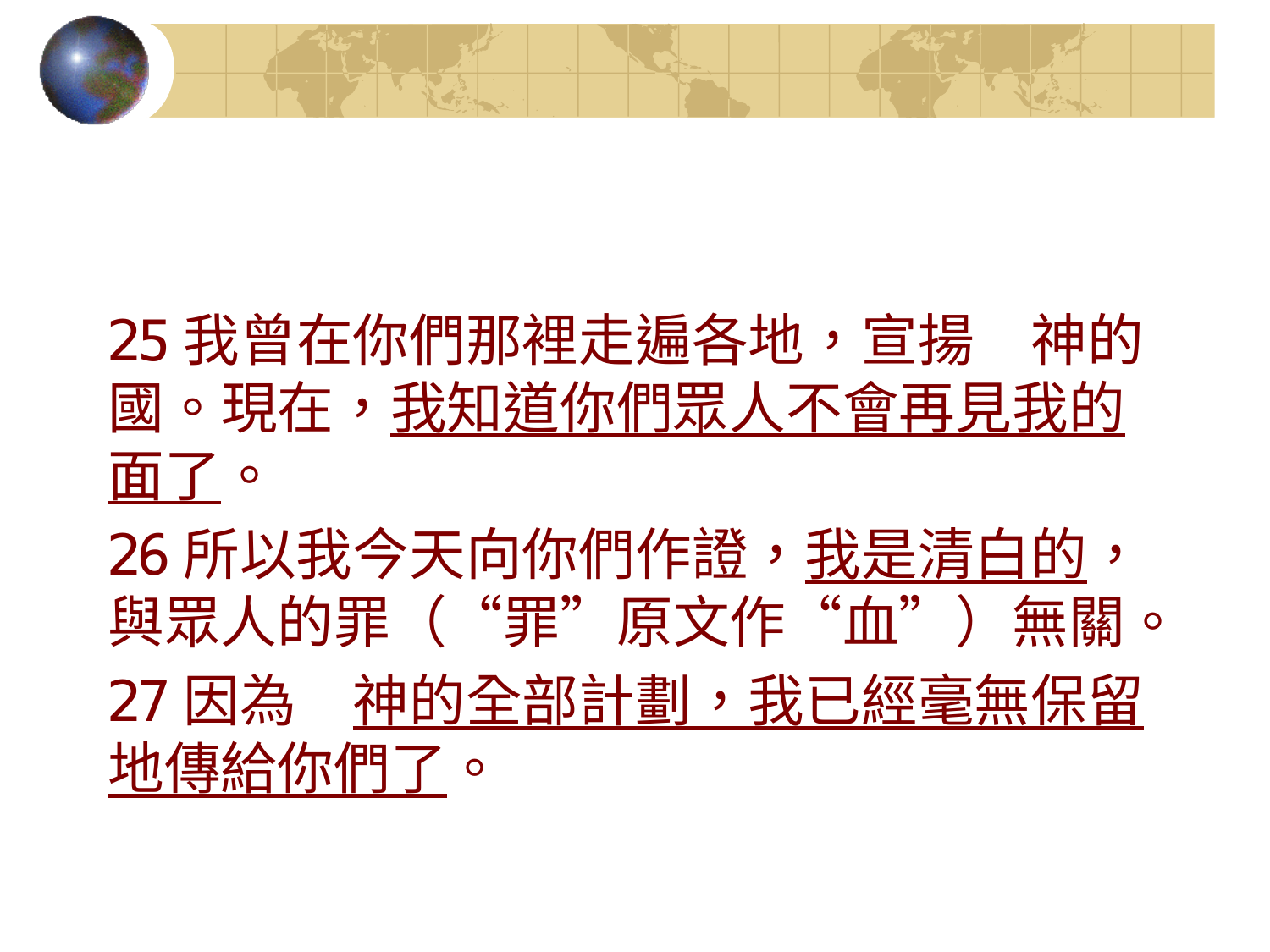

#
25我曾在你們那裡走遍各地，宣揚　神的國。現在，我知道你們眾人不會再見我的面了。
26所以我今天向你們作證，我是清白的，與眾人的罪（“罪”原文作“血”）無關。
27因為　神的全部計劃，我已經毫無保留地傳給你們了。